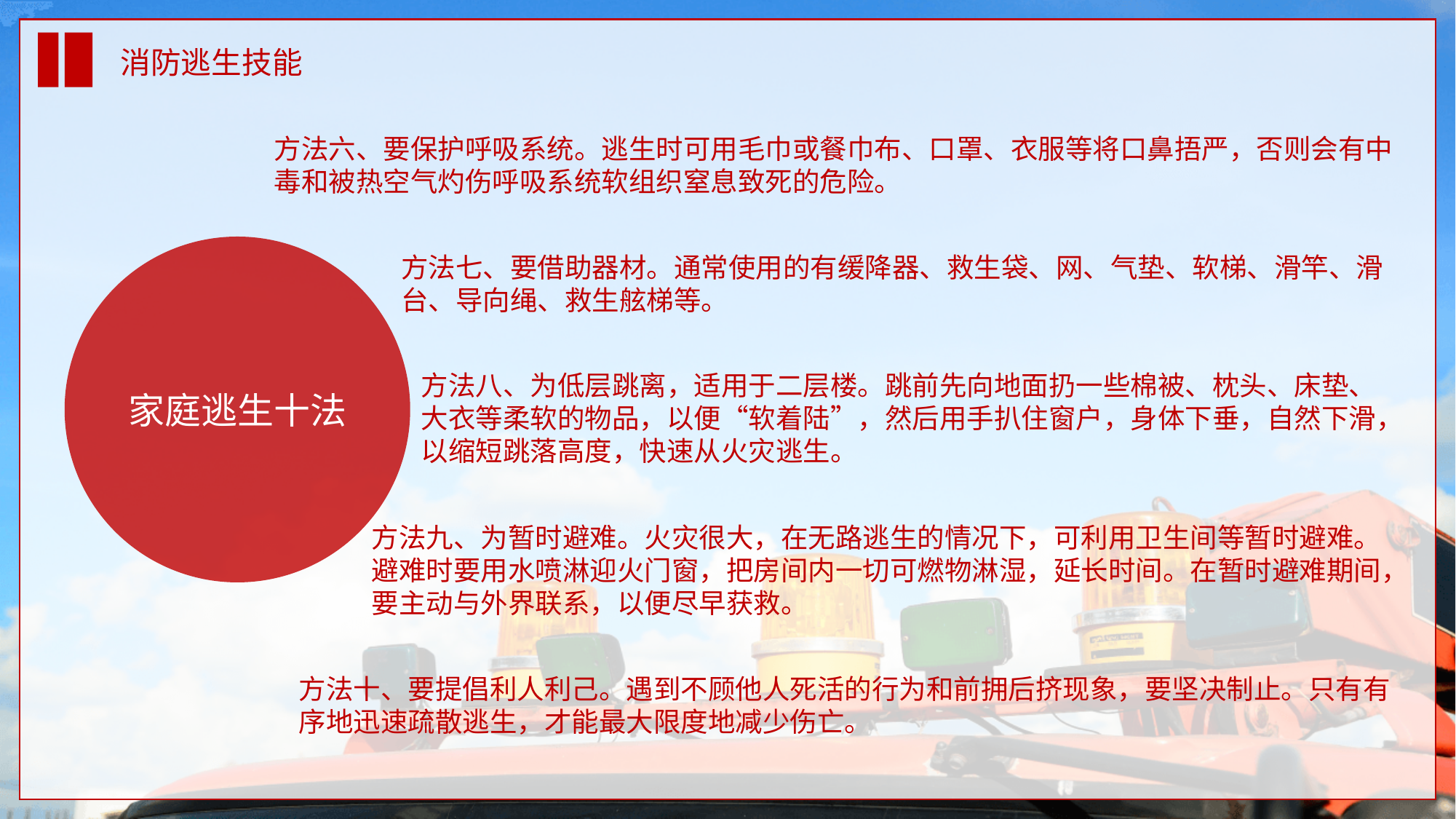

消防逃生技能
方法六、要保护呼吸系统。逃生时可用毛巾或餐巾布、口罩、衣服等将口鼻捂严，否则会有中毒和被热空气灼伤呼吸系统软组织窒息致死的危险。
家庭逃生十法
方法七、要借助器材。通常使用的有缓降器、救生袋、网、气垫、软梯、滑竿、滑台、导向绳、救生舷梯等。
方法八、为低层跳离，适用于二层楼。跳前先向地面扔一些棉被、枕头、床垫、大衣等柔软的物品，以便“软着陆”，然后用手扒住窗户，身体下垂，自然下滑，以缩短跳落高度，快速从火灾逃生。
方法九、为暂时避难。火灾很大，在无路逃生的情况下，可利用卫生间等暂时避难。避难时要用水喷淋迎火门窗，把房间内一切可燃物淋湿，延长时间。在暂时避难期间，要主动与外界联系，以便尽早获救。
方法十、要提倡利人利己。遇到不顾他人死活的行为和前拥后挤现象，要坚决制止。只有有序地迅速疏散逃生，才能最大限度地减少伤亡。